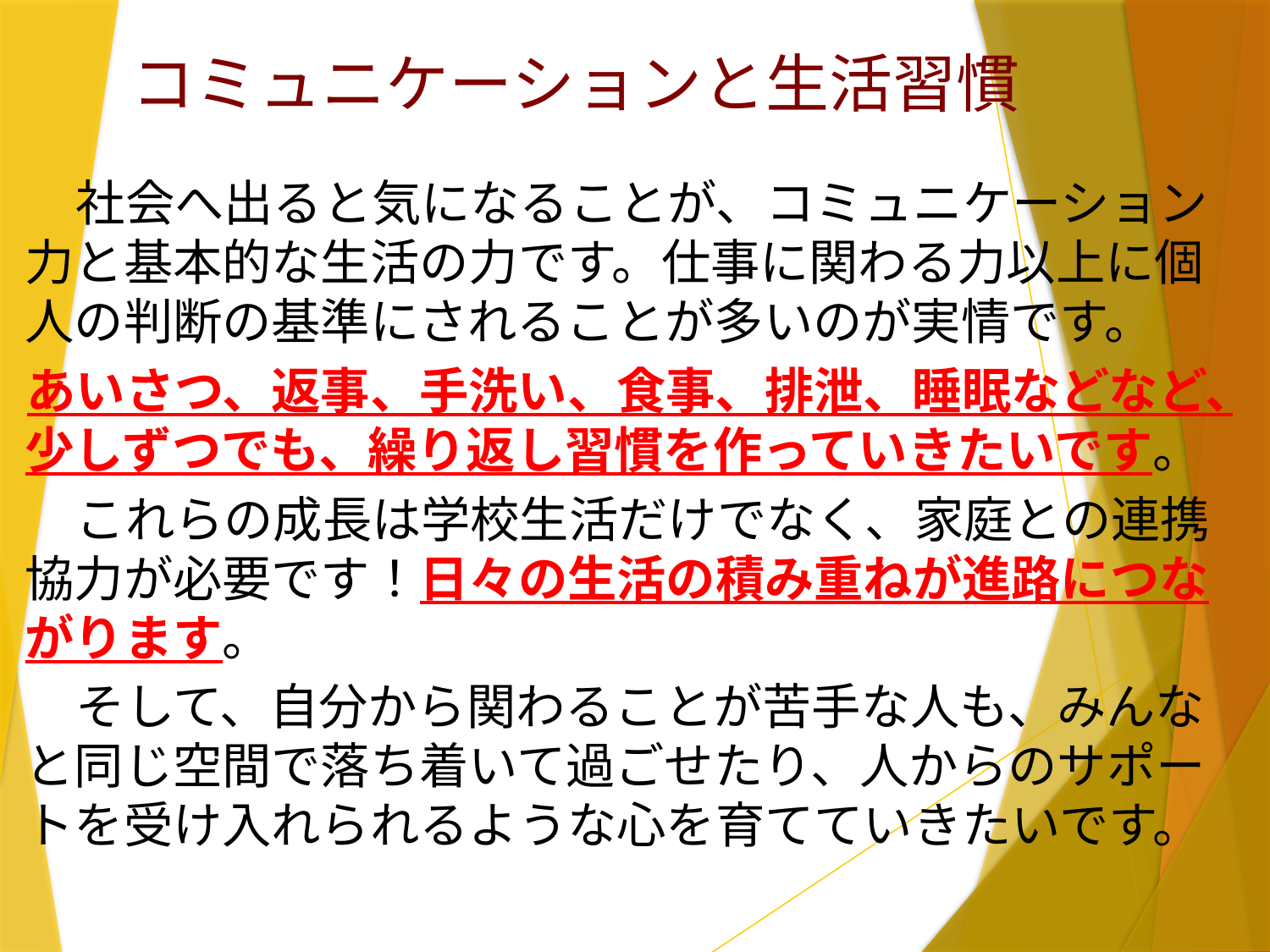

コミュニケーションと生活習慣
　　社会へ出ると気になることが、コミュニケーション力と基本的な生活の力です。仕事に関わる力以上に個人の判断の基準にされることが多いのが実情です。
　あいさつ、返事、手洗い、食事、排泄、睡眠などなど、少しずつでも、繰り返し習慣を作っていきたいです。
　　これらの成長は学校生活だけでなく、家庭との連携協力が必要です！日々の生活の積み重ねが進路につながります。
　　そして、自分から関わることが苦手な人も、みんなと同じ空間で落ち着いて過ごせたり、人からのサポートを受け入れられるような心を育てていきたいです。